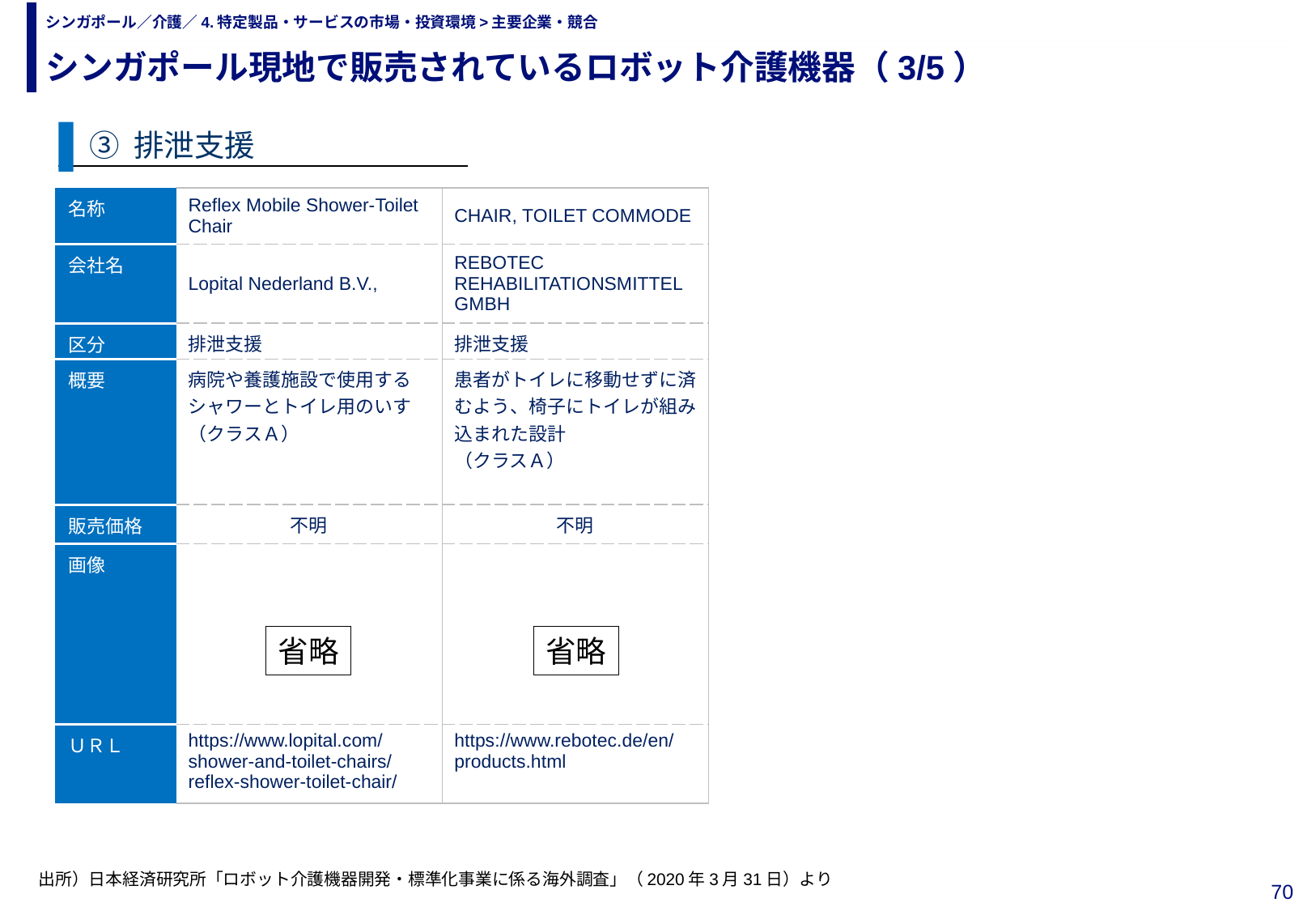

シンガポール現地で販売されているロボット介護機器（3/5）
# シンガポール／介護／4.特定製品・サービスの市場・投資環境>主要企業・競合
③ 排泄支援

| 名称 | Reflex Mobile Shower-Toilet Chair | CHAIR, TOILET COMMODE |
| --- | --- | --- |
| 会社名 | Lopital Nederland B.V., | REBOTEC REHABILITATIONSMITTEL GMBH |
| 区分 | 排泄支援 | 排泄支援 |
| 概要 | 病院や養護施設で使用するシャワーとトイレ用のいす （クラスＡ） | 患者がトイレに移動せずに済むよう、椅子にトイレが組み込まれた設計 （クラスＡ） |
| 販売価格 | 不明 | 不明 |
| 画像 |  |  |
| ＵＲＬ | https://www.lopital.com/shower-and-toilet-chairs/reflex-shower-toilet-chair/ | https://www.rebotec.de/en/products.html |
省略
省略
出所）日本経済研究所「ロボット介護機器開発・標準化事業に係る海外調査」（2020年3月31日）より